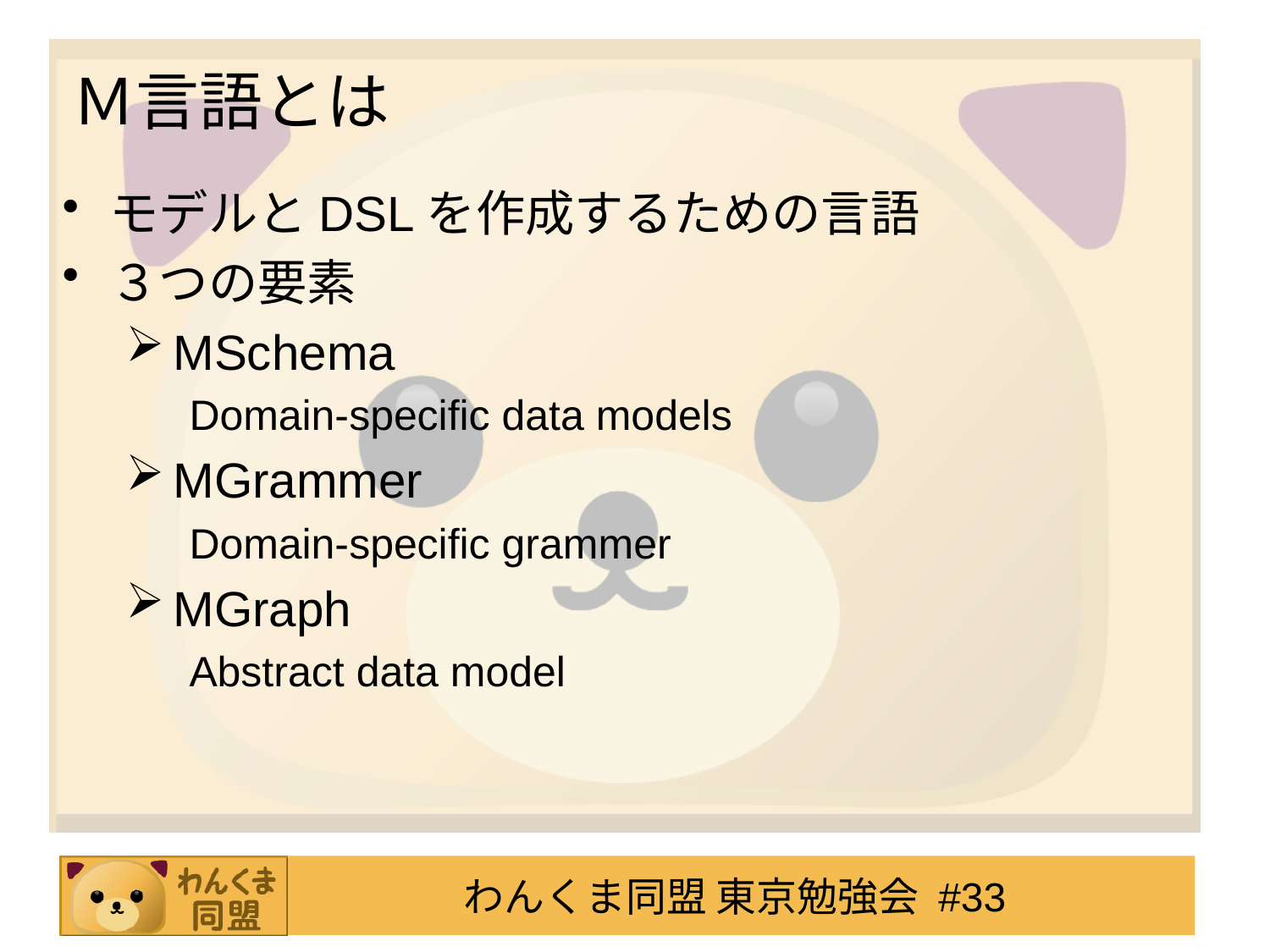

# Ｍ言語とは
モデルとDSLを作成するための言語
３つの要素
MSchema
Domain-specific data models
MGrammer
Domain-specific grammer
MGraph
Abstract data model